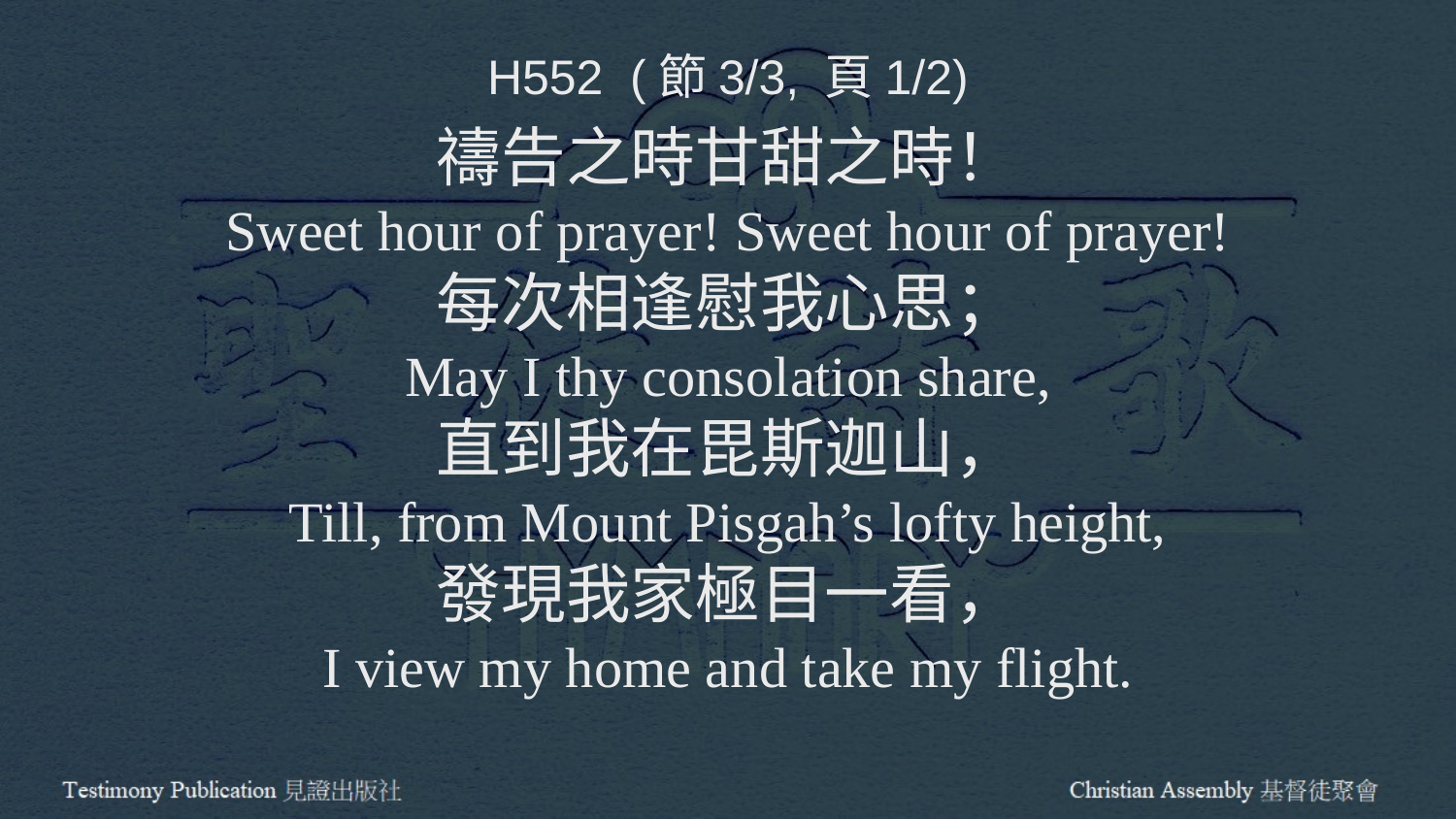

H552  (節3/3, 頁1/2)
禱告之時甘甜之時！
Sweet hour of prayer! Sweet hour of prayer!
每次相逢慰我心思；
May I thy consolation share,
直到我在毘斯迦山，
Till, from Mount Pisgah’s lofty height,
發現我家極目一看，
I view my home and take my flight.